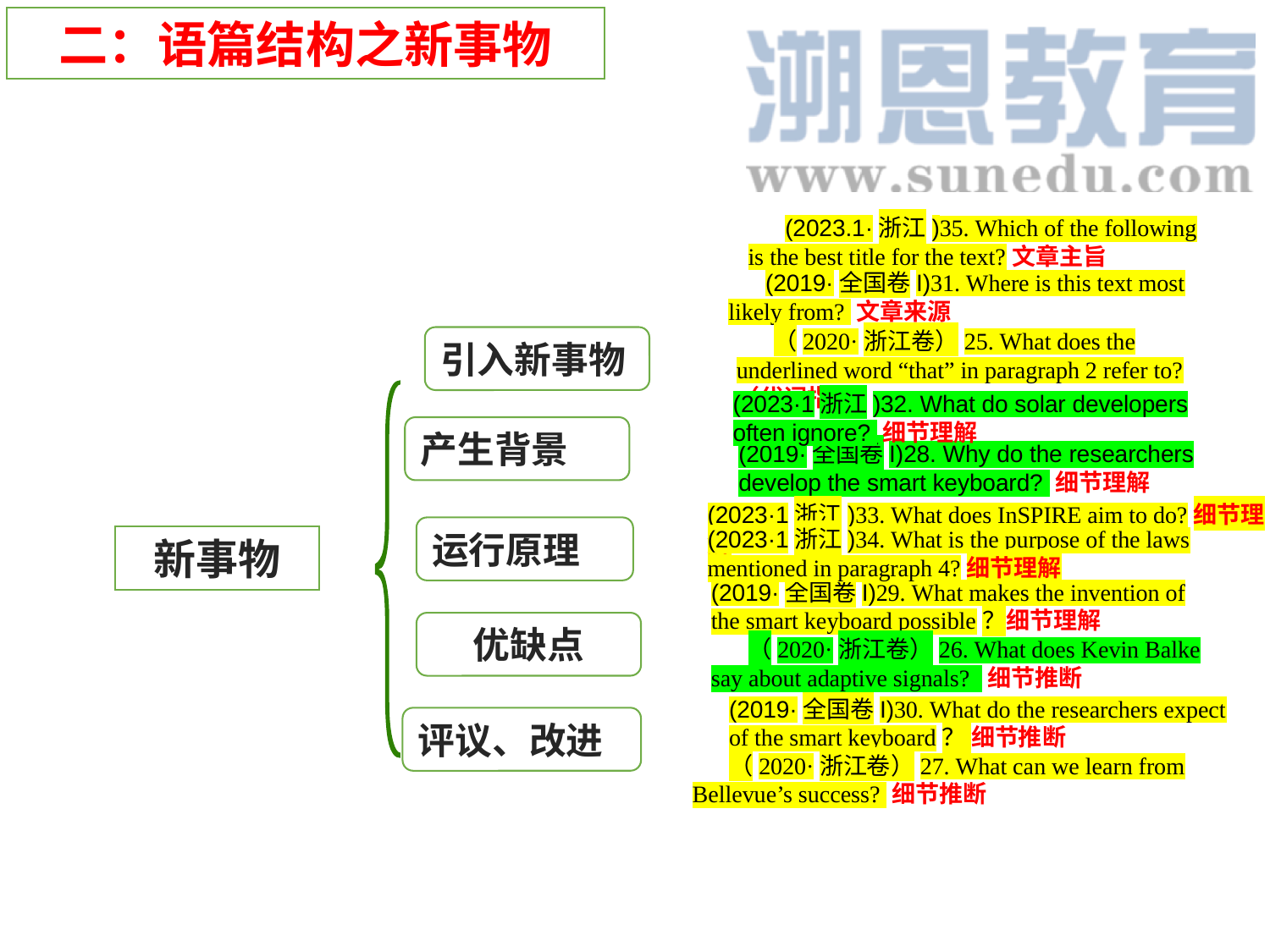

二：语篇结构之新事物
(2023.1·浙江)35. Which of the following is the best title for the text?文章主旨
(2019·全国卷I)31. Where is this text most likely from? 文章来源
（2020·浙江卷）25. What does the underlined word “that” in paragraph 2 refer to? （代词指代）
引入新事物

(2023·1浙江)32. What do solar developers often ignore? 细节理解
产生背景
(2019·全国卷I)28. Why do the researchers develop the smart keyboard? 细节理解
(2023·1浙江)33. What does InSPIRE aim to do?细节理解
运行原理
(2023·1浙江)34. What is the purpose of the laws mentioned in paragraph 4?细节理解
新事物
(2019·全国卷I)29. What makes the invention of the smart keyboard possible？细节理解
优缺点
（2020·浙江卷）26. What does Kevin Balke say about adaptive signals?  细节推断
(2019·全国卷I)30. What do the researchers expect of the smart keyboard？ 细节推断
评议、改进
（2020·浙江卷）27. What can we learn from Bellevue’s success? 细节推断